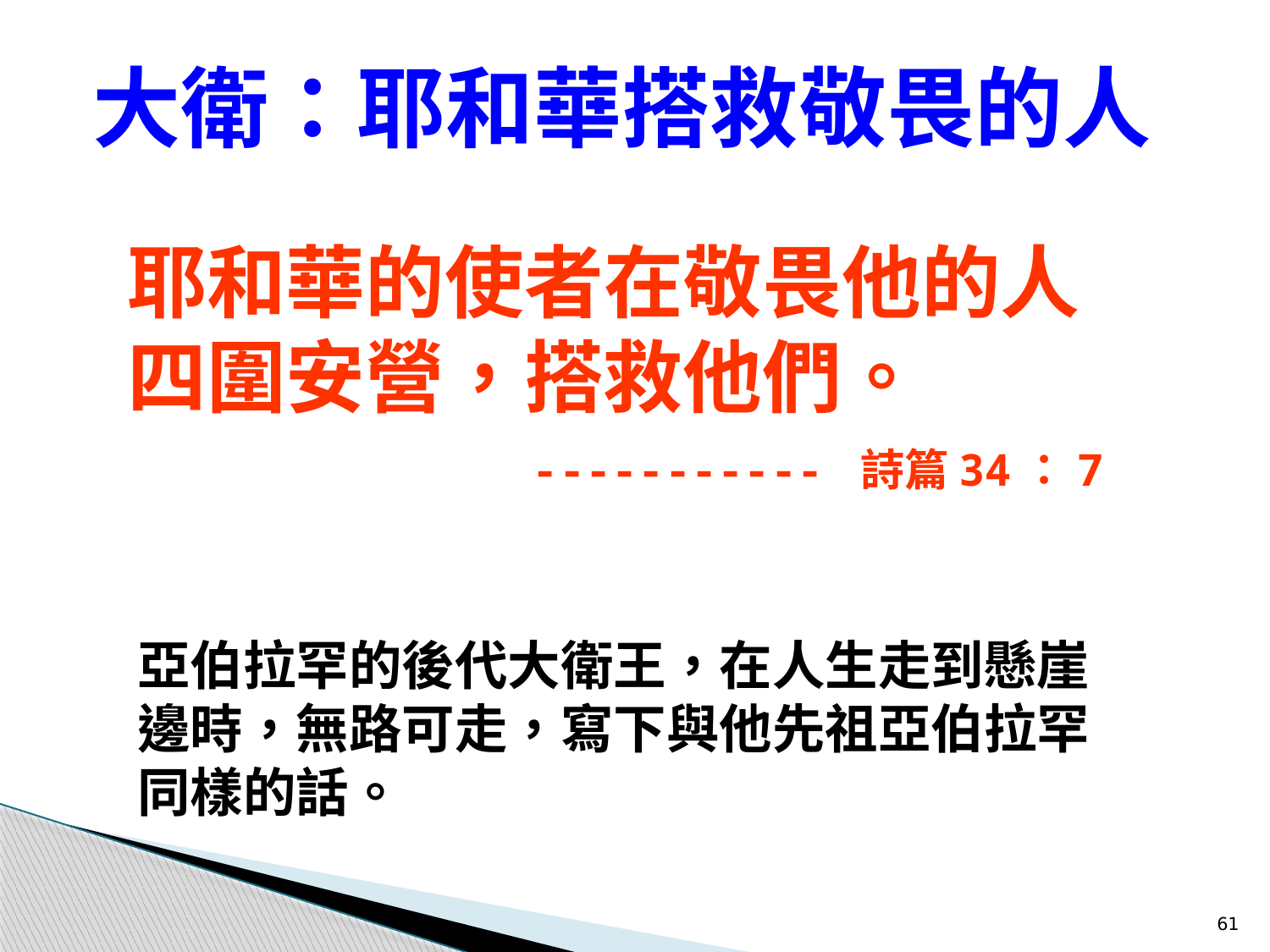

大衛：耶和華搭救敬畏的人
耶和華的使者在敬畏他的人四圍安營，搭救他們。
----------- 詩篇34：7
亞伯拉罕的後代大衛王，在人生走到懸崖邊時，無路可走，寫下與他先祖亞伯拉罕同樣的話。
61